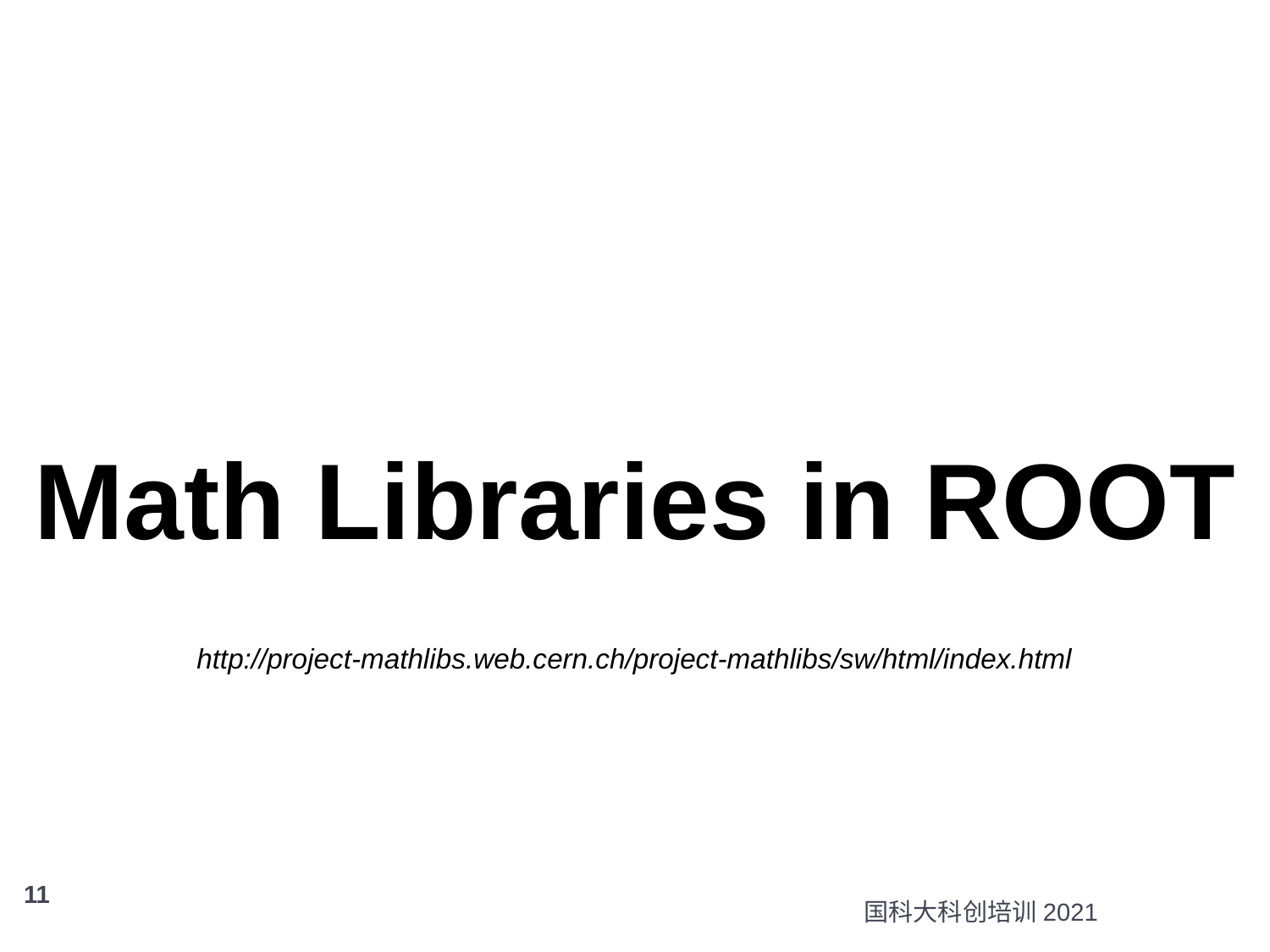

Math Libraries in ROOT
http://project-mathlibs.web.cern.ch/project-mathlibs/sw/html/index.html
11
国科大科创培训2021